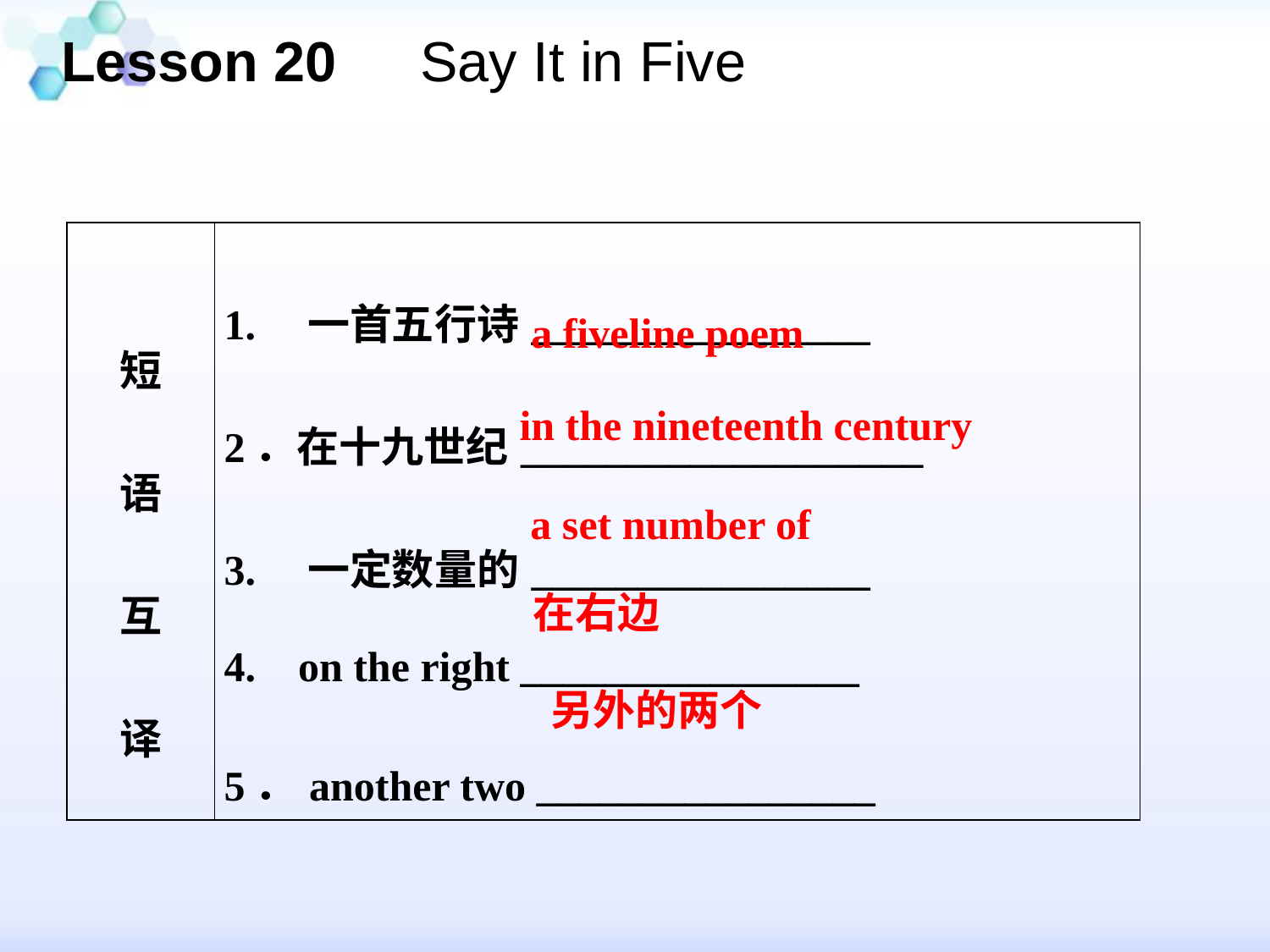

Lesson 20　Say It in Five
| 短 语 互 译 | 1. 一首五行诗\_\_\_\_\_\_\_\_\_\_\_\_\_\_\_\_ 2．在十九世纪\_\_\_\_\_\_\_\_\_\_\_\_\_\_\_\_\_\_\_ 3. 一定数量的\_\_\_\_\_\_\_\_\_\_\_\_\_\_\_\_ 4. on the right \_\_\_\_\_\_\_\_\_\_\_\_\_\_\_\_ 5．another two \_\_\_\_\_\_\_\_\_\_\_\_\_\_\_\_ |
| --- | --- |
a five­line poem
in the nineteenth century
a set number of
在右边
另外的两个